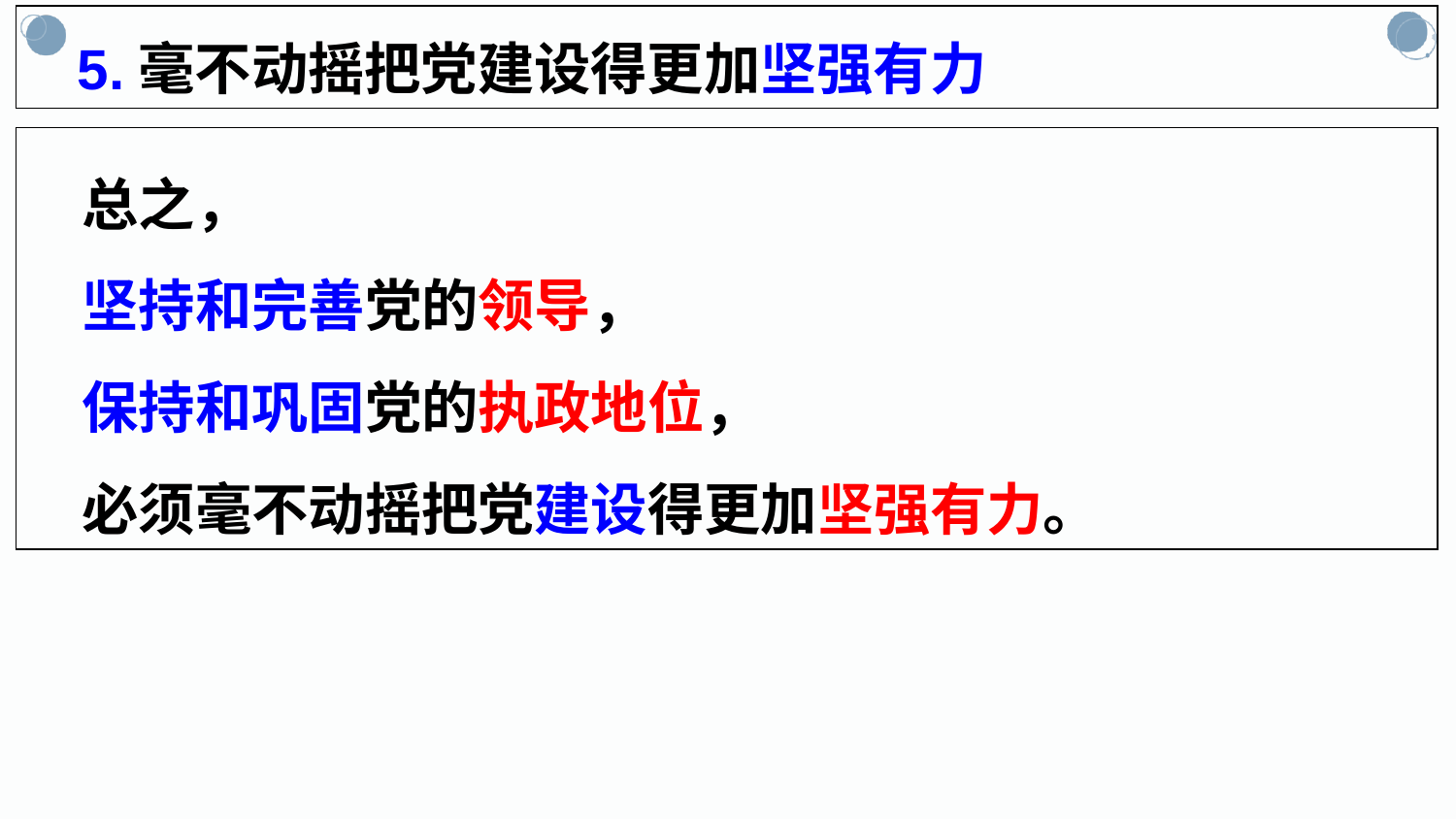

5.毫不动摇把党建设得更加坚强有力
   总之，
   坚持和完善党的领导，
   保持和巩固党的执政地位，
   必须毫不动摇把党建设得更加坚强有力。